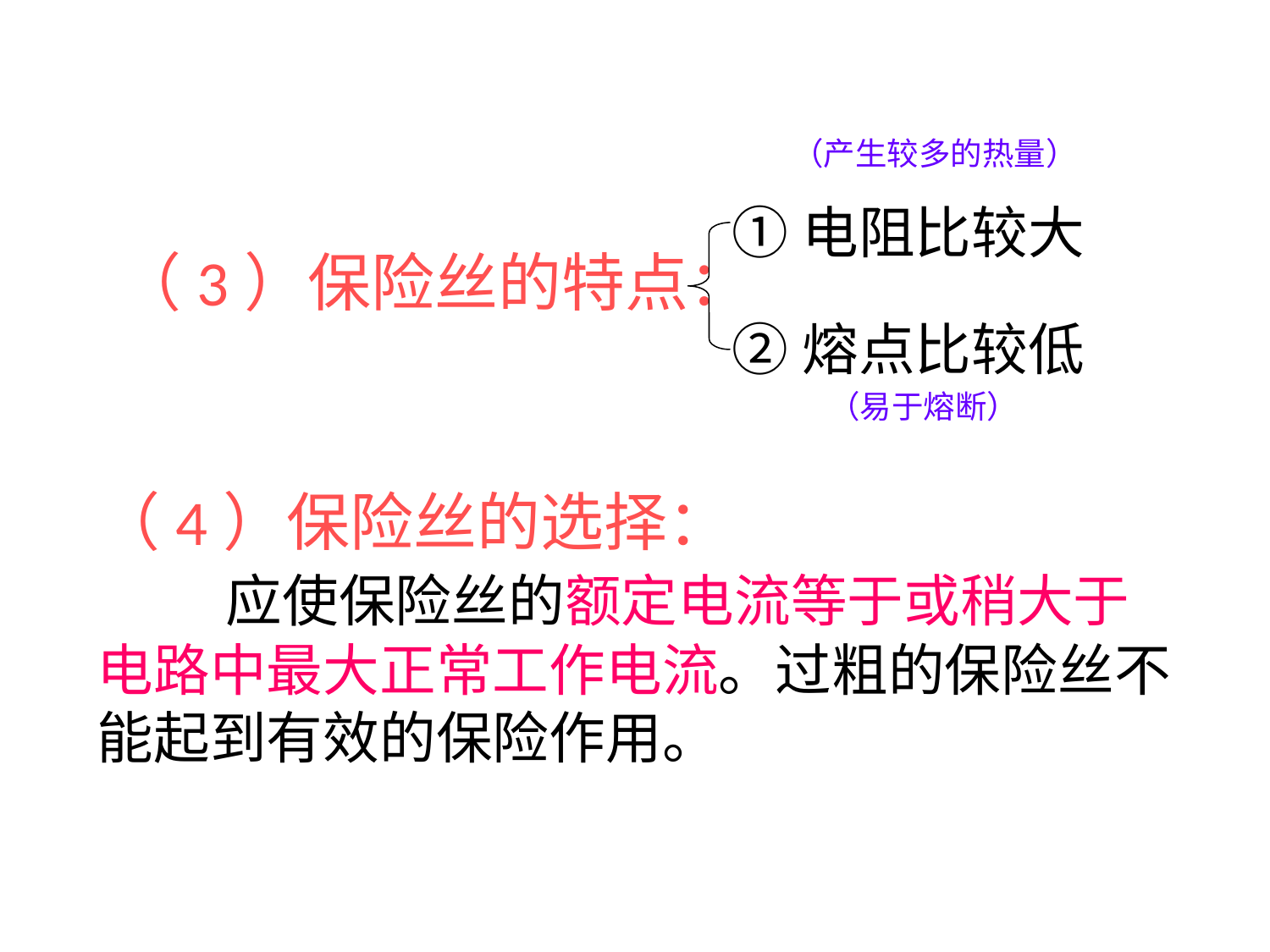

（产生较多的热量）
①电阻比较大

（3）保险丝的特点：
②熔点比较低
（易于熔断）
（4）保险丝的选择：
        应使保险丝的额定电流等于或稍大于电路中最大正常工作电流。过粗的保险丝不能起到有效的保险作用。